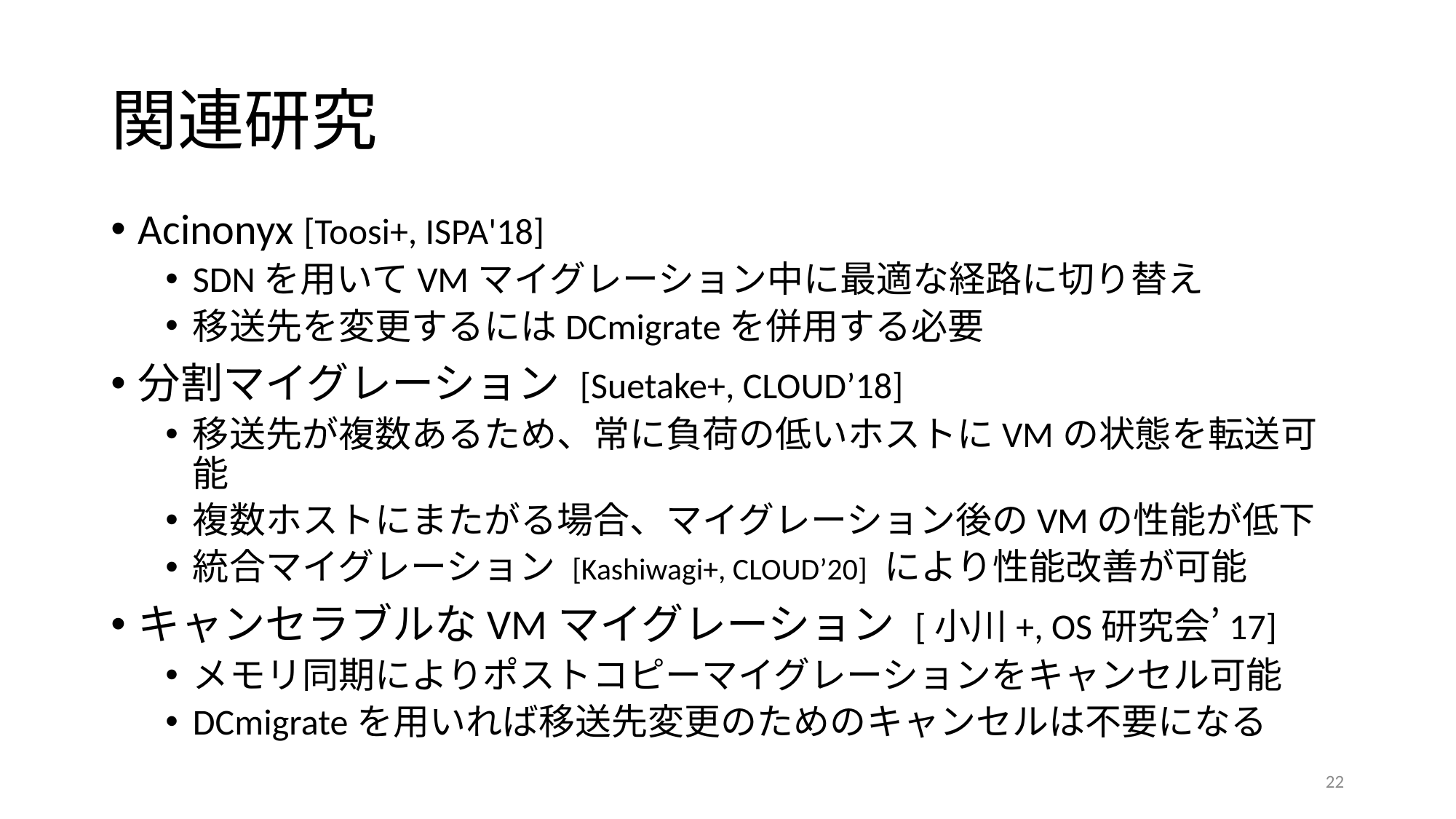

# 関連研究
Acinonyx [Toosi+, ISPA'18]
SDNを用いてVMマイグレーション中に最適な経路に切り替え
移送先を変更するにはDCmigrateを併用する必要
分割マイグレーション [Suetake+, CLOUD’18]
移送先が複数あるため、常に負荷の低いホストにVMの状態を転送可能
複数ホストにまたがる場合、マイグレーション後のVMの性能が低下
統合マイグレーション [Kashiwagi+, CLOUD’20] により性能改善が可能
キャンセラブルなVMマイグレーション [小川+, OS研究会’17]
メモリ同期によりポストコピーマイグレーションをキャンセル可能
DCmigrateを用いれば移送先変更のためのキャンセルは不要になる

22